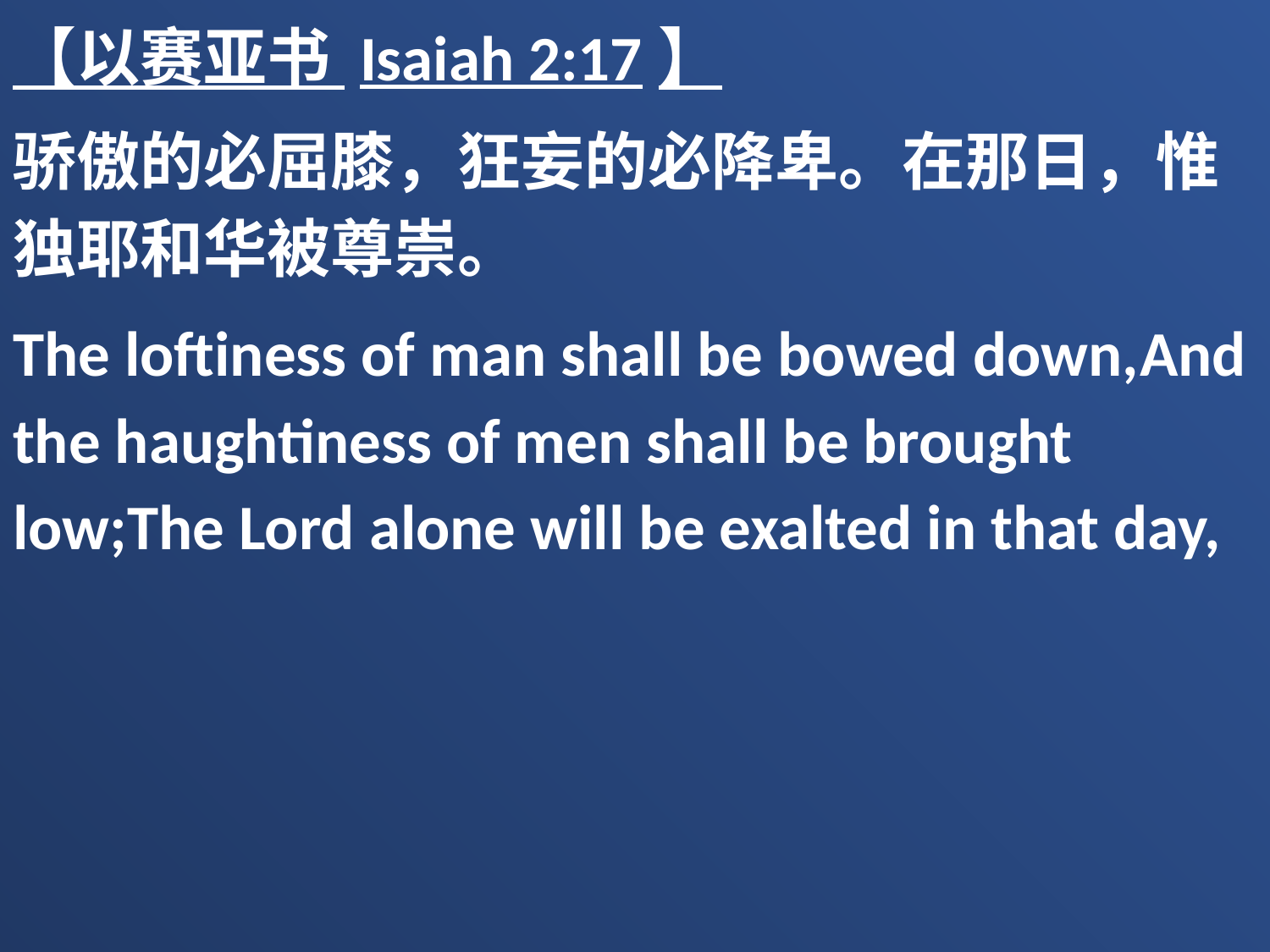

【以赛亚书 Isaiah 2:17】
骄傲的必屈膝，狂妄的必降卑。在那日，惟独耶和华被尊崇。
The loftiness of man shall be bowed down,And the haughtiness of men shall be brought low;The Lord alone will be exalted in that day,